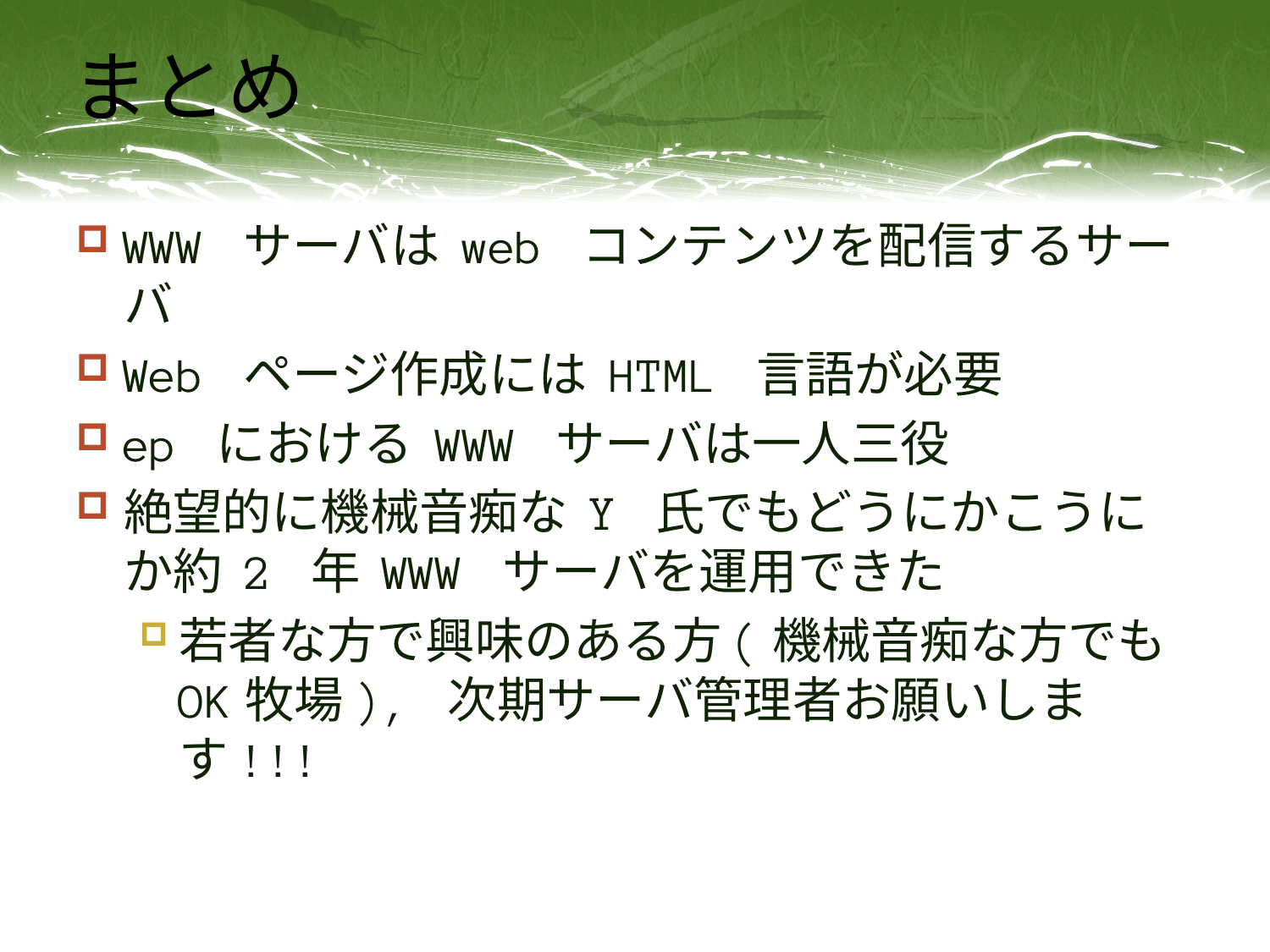

# まとめ
WWW サーバは web コンテンツを配信するサーバ
Web ページ作成には HTML 言語が必要
ep における WWW サーバは一人三役
絶望的に機械音痴な Y 氏でもどうにかこうにか約 2 年 WWW サーバを運用できた
若者な方で興味のある方(機械音痴な方でもOK牧場), 次期サーバ管理者お願いします!!!